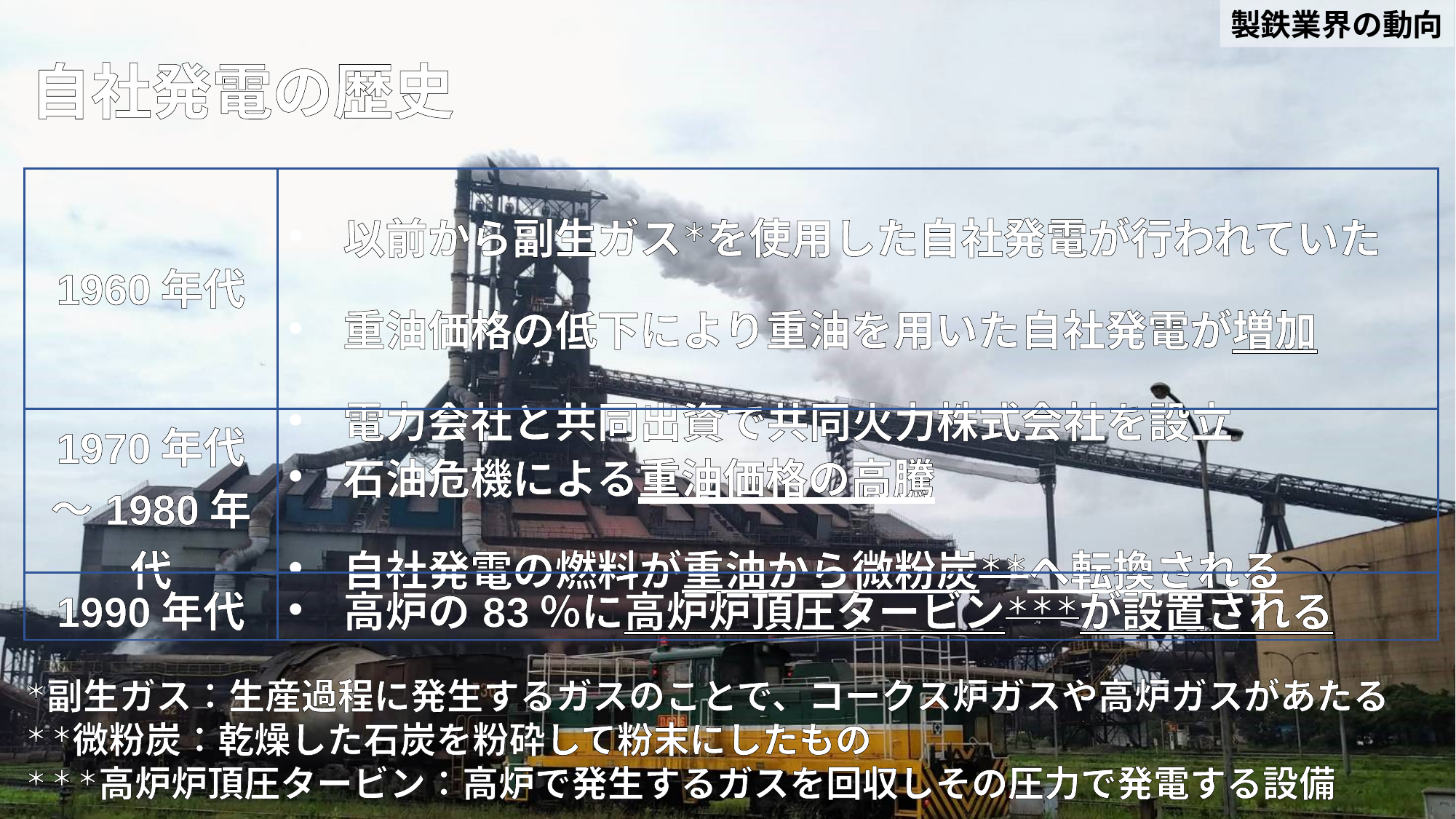

製鉄業界の動向
自社発電の歴史
| 1960年代 | 以前から副生ガス＊を使用した自社発電が行われていた 重油価格の低下により重油を用いた自社発電が増加 電力会社と共同出資で共同火力株式会社を設立 |
| --- | --- |
| 1970年代～1980年代 | 石油危機による重油価格の高騰 自社発電の燃料が重油から微粉炭＊＊へ転換される |
| 1990年代 | 高炉の83％に高炉炉頂圧タービン＊＊＊が設置される |
＊副生ガス：生産過程に発生するガスのことで、コークス炉ガスや高炉ガスがあたる
＊ ＊微粉炭：乾燥した石炭を粉砕して粉末にしたもの
＊ ＊ ＊高炉炉頂圧タービン：高炉で発生するガスを回収しその圧力で発電する設備